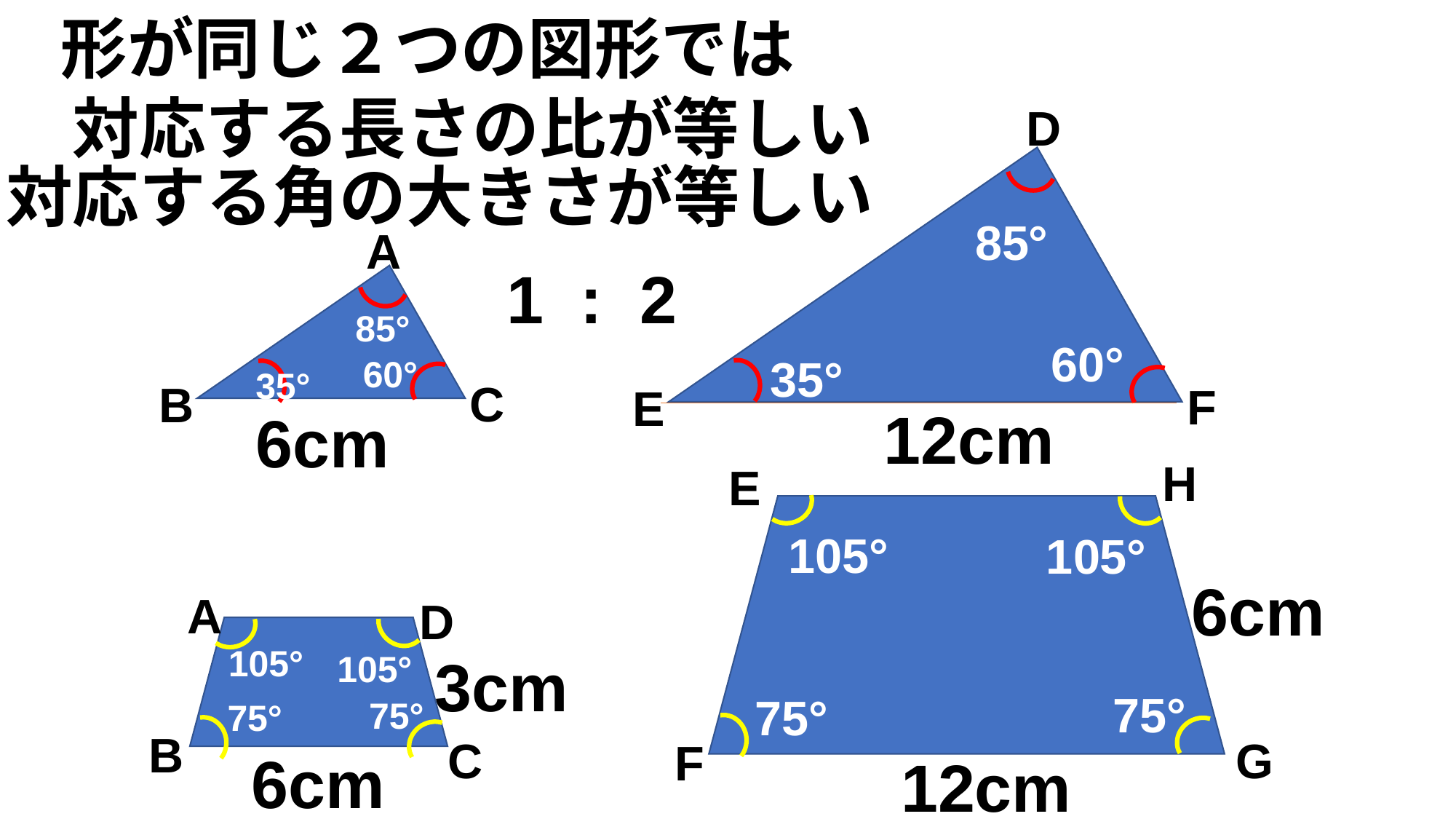

形が同じ２つの図形では
対応する長さの比が等しい
D

対応する角の大きさが等しい
85°
A
1  :  2

85°
60°
35°
60°
35°

C
B
F
E
12cm
6cm
H
E

105°
105°
6cm
A
D

105°
3cm
105°
75°
75°
75°
75°

B

G
C
F
6cm
12cm